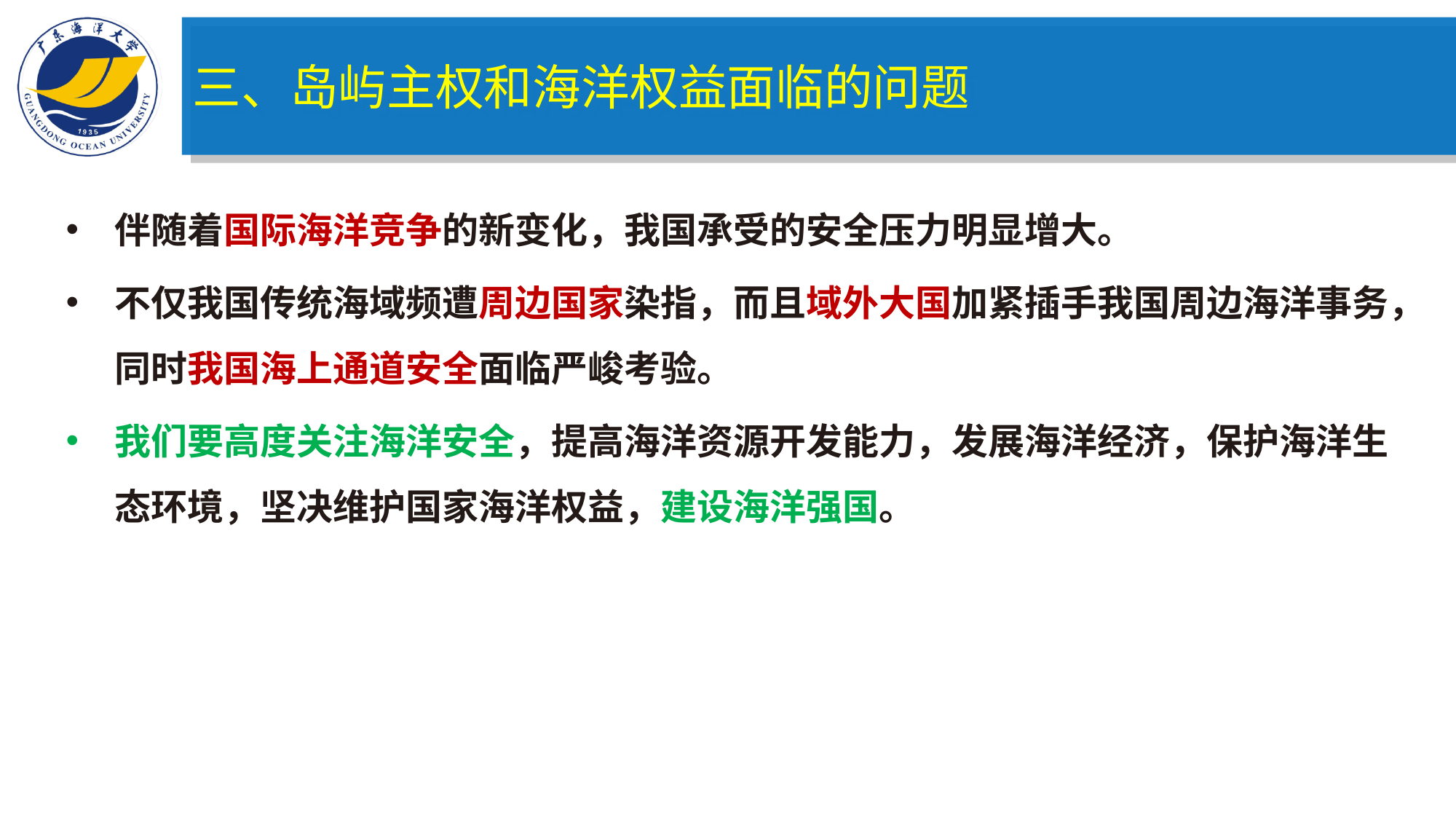

三、岛屿主权和海洋权益面临的问题
伴随着国际海洋竞争的新变化，我国承受的安全压力明显增大。
不仅我国传统海域频遭周边国家染指，而且域外大国加紧插手我国周边海洋事务，同时我国海上通道安全面临严峻考验。
我们要高度关注海洋安全，提高海洋资源开发能力，发展海洋经济，保护海洋生态环境，坚决维护国家海洋权益，建设海洋强国。